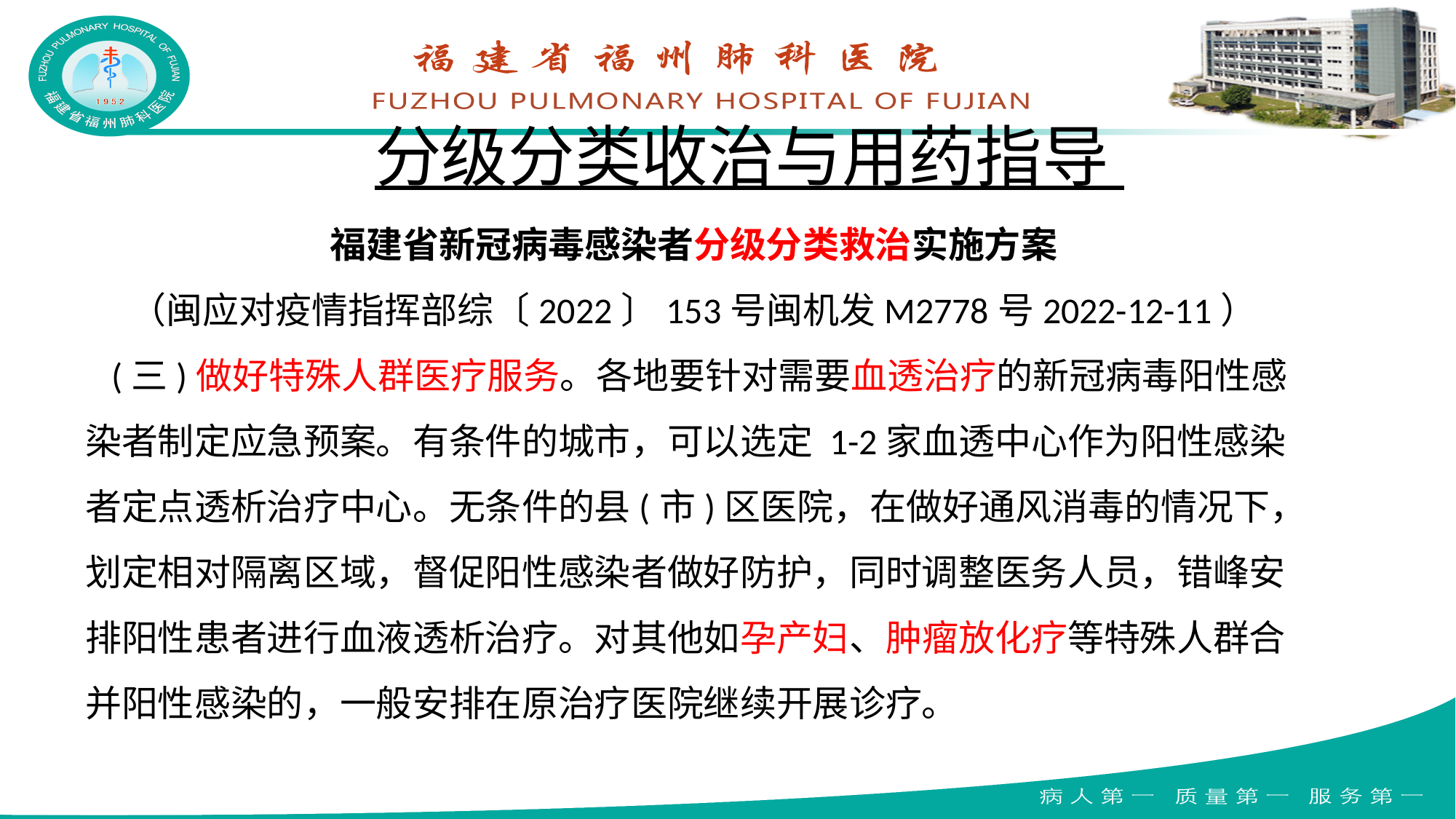

分级分类收治与用药指导
福建省新冠病毒感染者分级分类救治实施方案
（闽应对疫情指挥部综〔2022〕153号闽机发M2778号2022-12-11）
  (三)做好特殊人群医疗服务。各地要针对需要血透治疗的新冠病毒阳性感染者制定应急预案。有条件的城市，可以选定 1-2家血透中心作为阳性感染者定点透析治疗中心。无条件的县(市)区医院，在做好通风消毒的情况下，划定相对隔离区域，督促阳性感染者做好防护，同时调整医务人员，错峰安排阳性患者进行血液透析治疗。对其他如孕产妇、肿瘤放化疗等特殊人群合并阳性感染的，一般安排在原治疗医院继续开展诊疗。